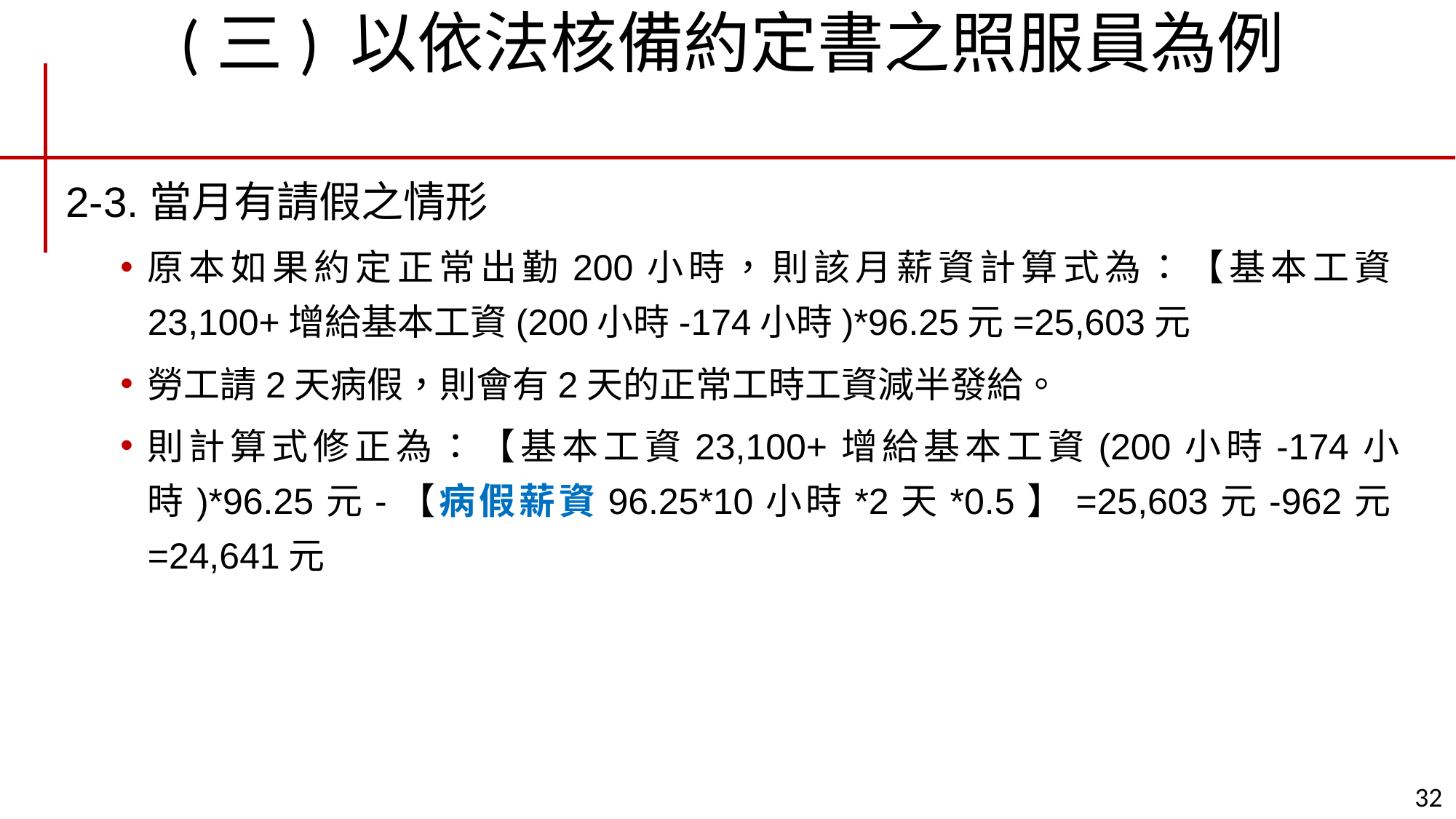

# (三) 以依法核備約定書之照服員為例
2-3.當月有請假之情形
原本如果約定正常出勤200小時，則該月薪資計算式為：【基本工資23,100+增給基本工資(200小時-174小時)*96.25元=25,603元
勞工請2天病假，則會有2天的正常工時工資減半發給。
則計算式修正為：【基本工資23,100+增給基本工資(200小時-174小時)*96.25元-【病假薪資96.25*10小時*2天*0.5】=25,603元-962元=24,641元
32